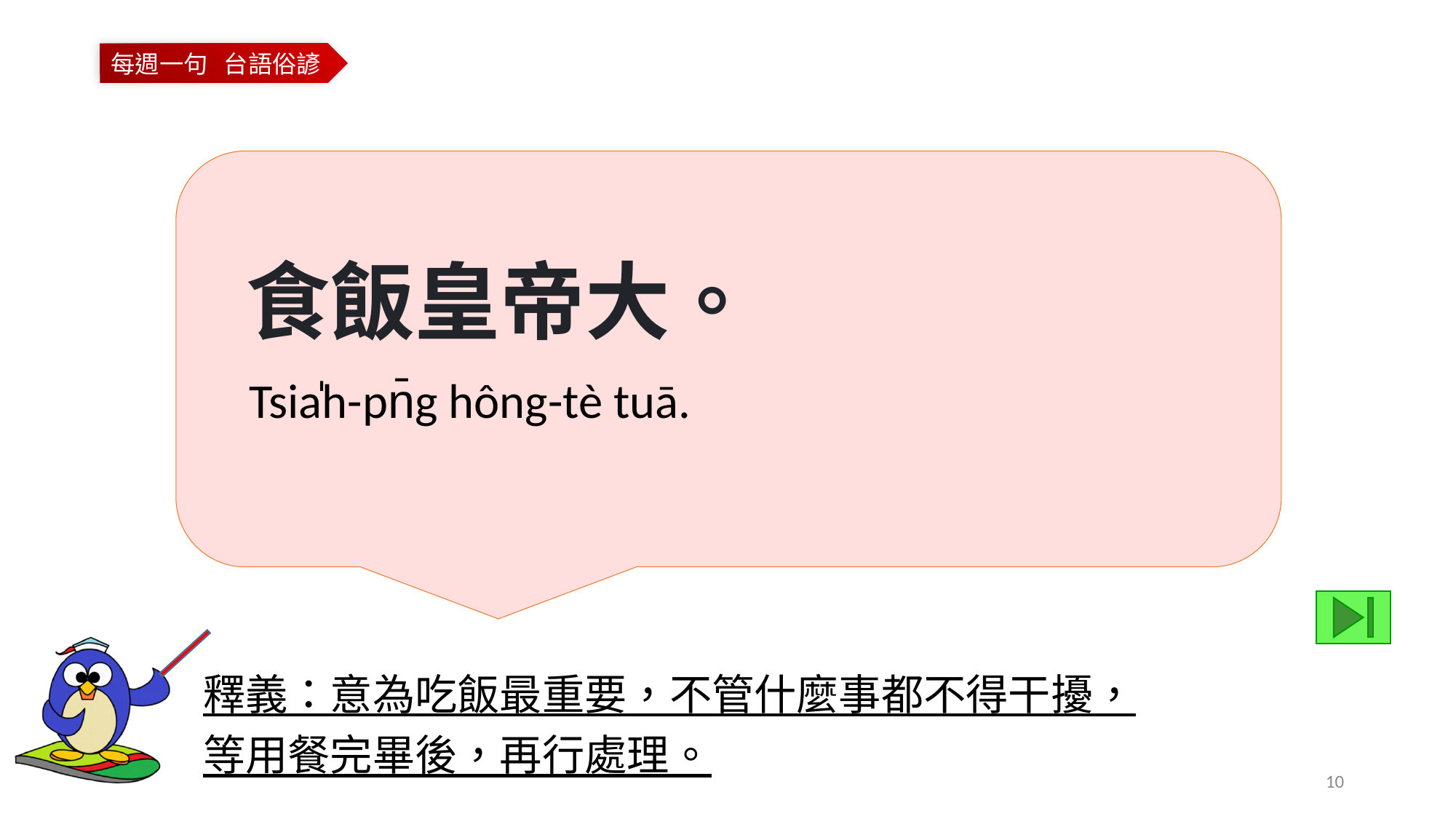

食飯皇帝大。
Tsia̍h-pn̄g hông-tè tuā.

釋義：意為吃飯最重要，不管什麼事都不得干擾，
等用餐完畢後，再行處理。
10